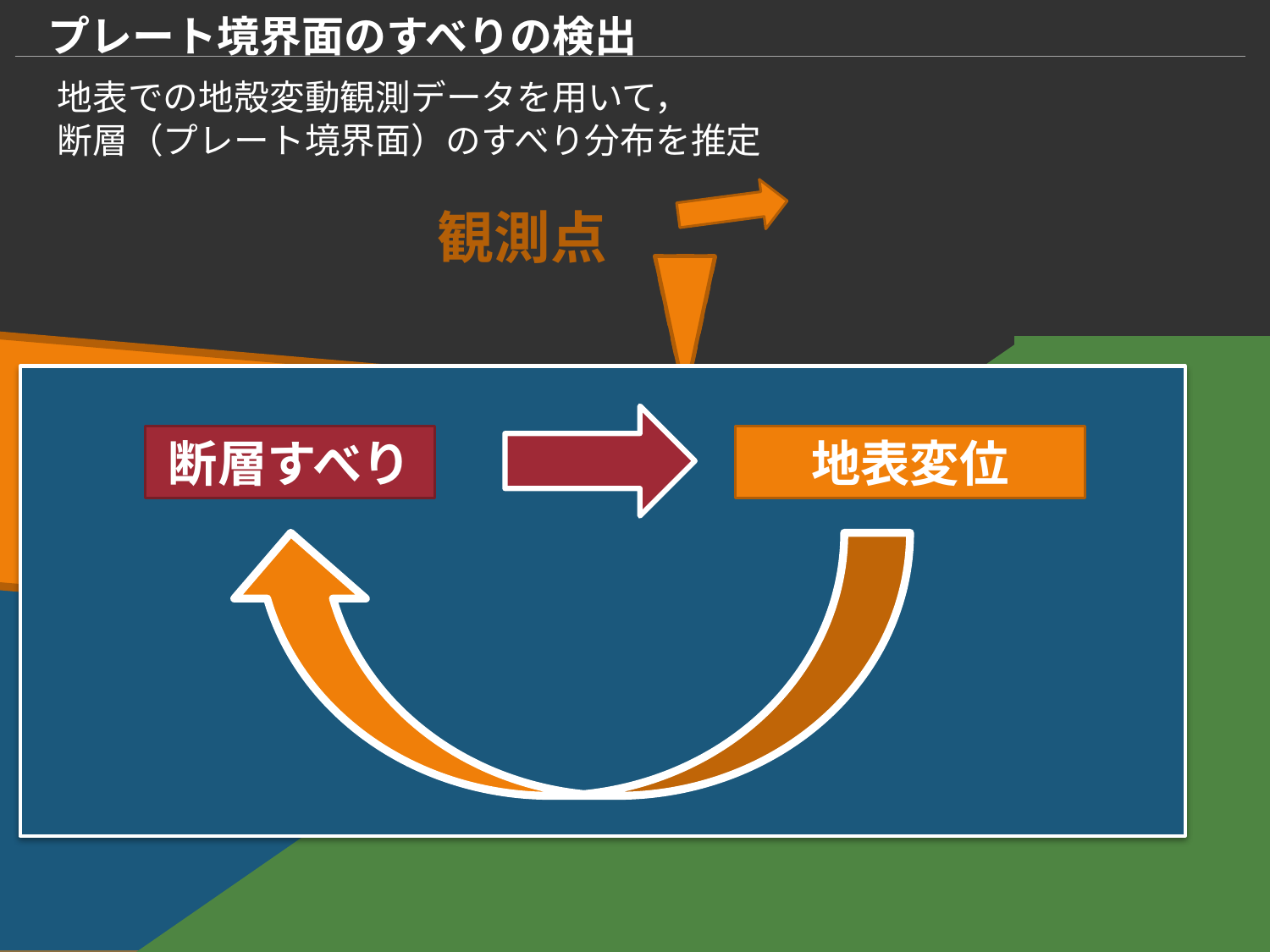

プレート境界面のすべりの検出
地表での地殻変動観測データを用いて，
断層（プレート境界面）のすべり分布を推定

観測点

大陸プレート
断層すべり
地表変位

海洋プレート
地震
スロースリップ